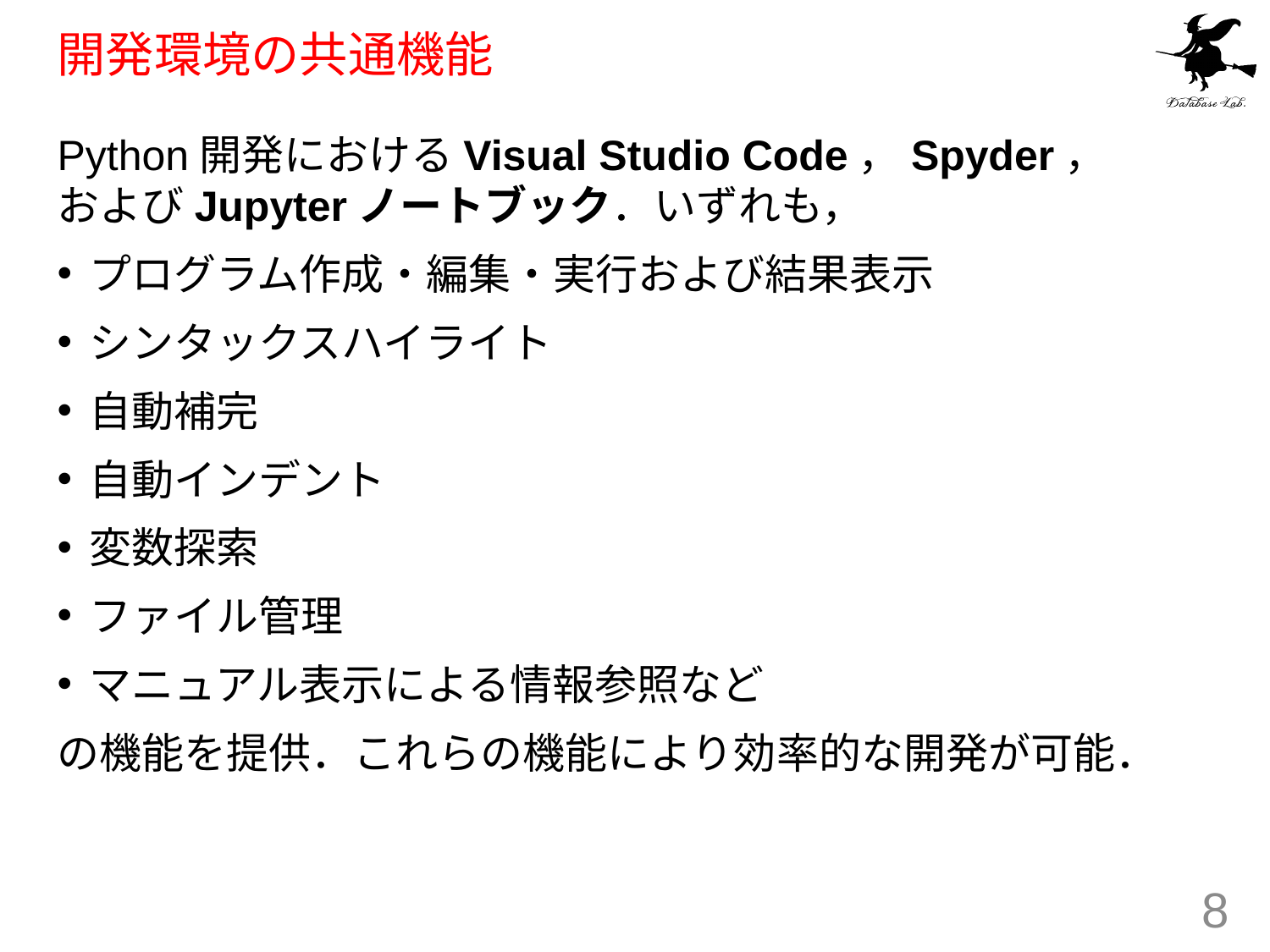

# 開発環境の共通機能
Python開発におけるVisual Studio Code，Spyder，およびJupyterノートブック．いずれも，
プログラム作成・編集・実行および結果表示
シンタックスハイライト
自動補完
自動インデント
変数探索
ファイル管理
マニュアル表示による情報参照など
の機能を提供．これらの機能により効率的な開発が可能．

8